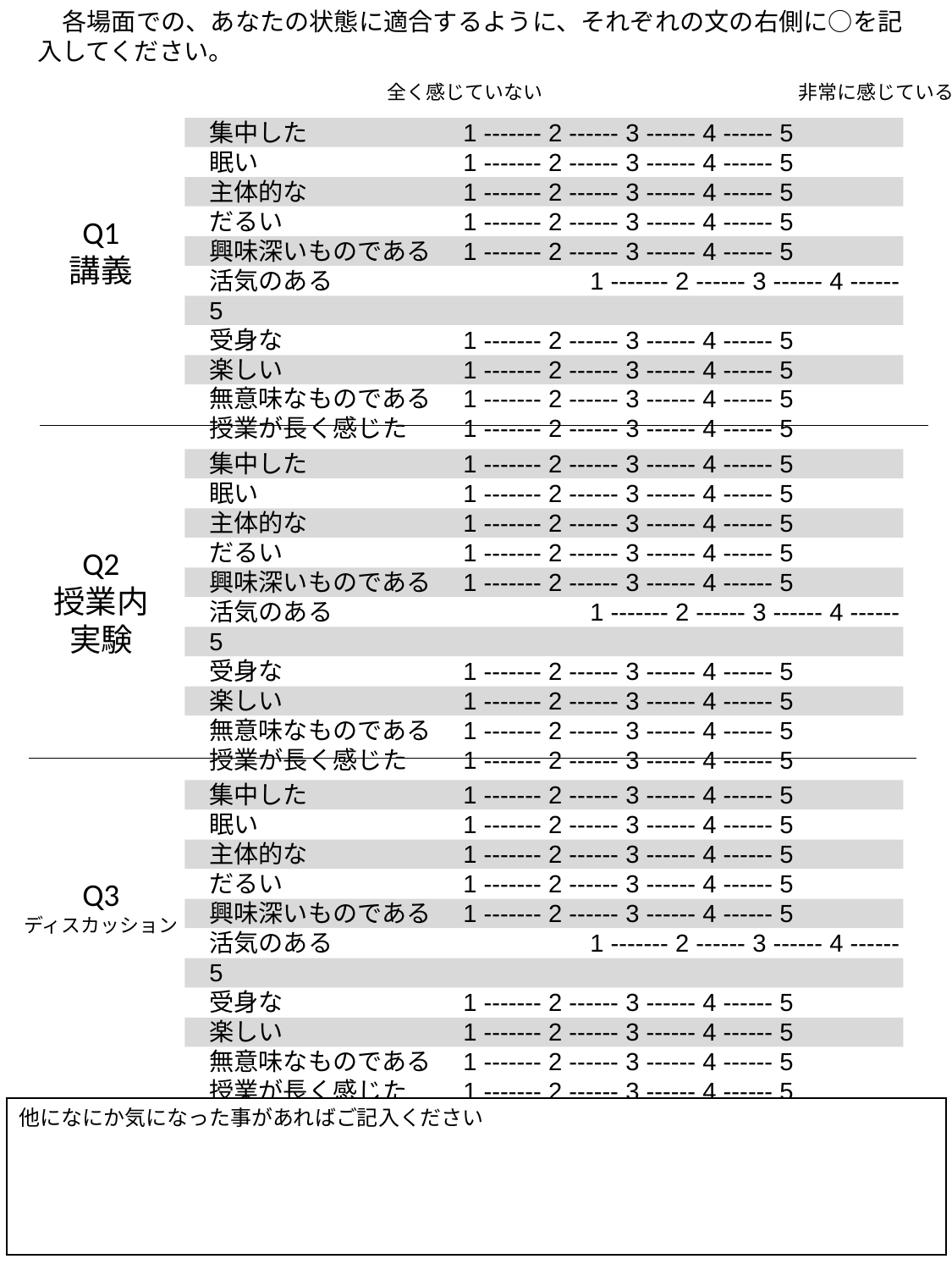

各場面での、あなたの状態に適合するように、それぞれの文の右側に○を記入してください。
非常に感じている
全く感じていない
集中した 		1 ------- 2 ------ 3 ------ 4 ------ 5
眠い 		1 ------- 2 ------ 3 ------ 4 ------ 5
主体的な 		1 ------- 2 ------ 3 ------ 4 ------ 5
だるい 		1 ------- 2 ------ 3 ------ 4 ------ 5
興味深いものである 	1 ------- 2 ------ 3 ------ 4 ------ 5
活気のある 		1 ------- 2 ------ 3 ------ 4 ------ 5
受身な 		1 ------- 2 ------ 3 ------ 4 ------ 5
楽しい 		1 ------- 2 ------ 3 ------ 4 ------ 5
無意味なものである 	1 ------- 2 ------ 3 ------ 4 ------ 5
授業が長く感じた 	1 ------- 2 ------ 3 ------ 4 ------ 5

Q1
講義
集中した 		1 ------- 2 ------ 3 ------ 4 ------ 5
眠い 		1 ------- 2 ------ 3 ------ 4 ------ 5
主体的な 		1 ------- 2 ------ 3 ------ 4 ------ 5
だるい 		1 ------- 2 ------ 3 ------ 4 ------ 5
興味深いものである 	1 ------- 2 ------ 3 ------ 4 ------ 5
活気のある 		1 ------- 2 ------ 3 ------ 4 ------ 5
受身な 		1 ------- 2 ------ 3 ------ 4 ------ 5
楽しい 		1 ------- 2 ------ 3 ------ 4 ------ 5
無意味なものである 	1 ------- 2 ------ 3 ------ 4 ------ 5
授業が長く感じた 	1 ------- 2 ------ 3 ------ 4 ------ 5

Q2
授業内
実験
集中した 		1 ------- 2 ------ 3 ------ 4 ------ 5
眠い 		1 ------- 2 ------ 3 ------ 4 ------ 5
主体的な 		1 ------- 2 ------ 3 ------ 4 ------ 5
だるい 		1 ------- 2 ------ 3 ------ 4 ------ 5
興味深いものである 	1 ------- 2 ------ 3 ------ 4 ------ 5
活気のある 		1 ------- 2 ------ 3 ------ 4 ------ 5
受身な 		1 ------- 2 ------ 3 ------ 4 ------ 5
楽しい 		1 ------- 2 ------ 3 ------ 4 ------ 5
無意味なものである 	1 ------- 2 ------ 3 ------ 4 ------ 5
授業が長く感じた 	1 ------- 2 ------ 3 ------ 4 ------ 5

Q3
ディスカッション

他になにか気になった事があればご記入ください